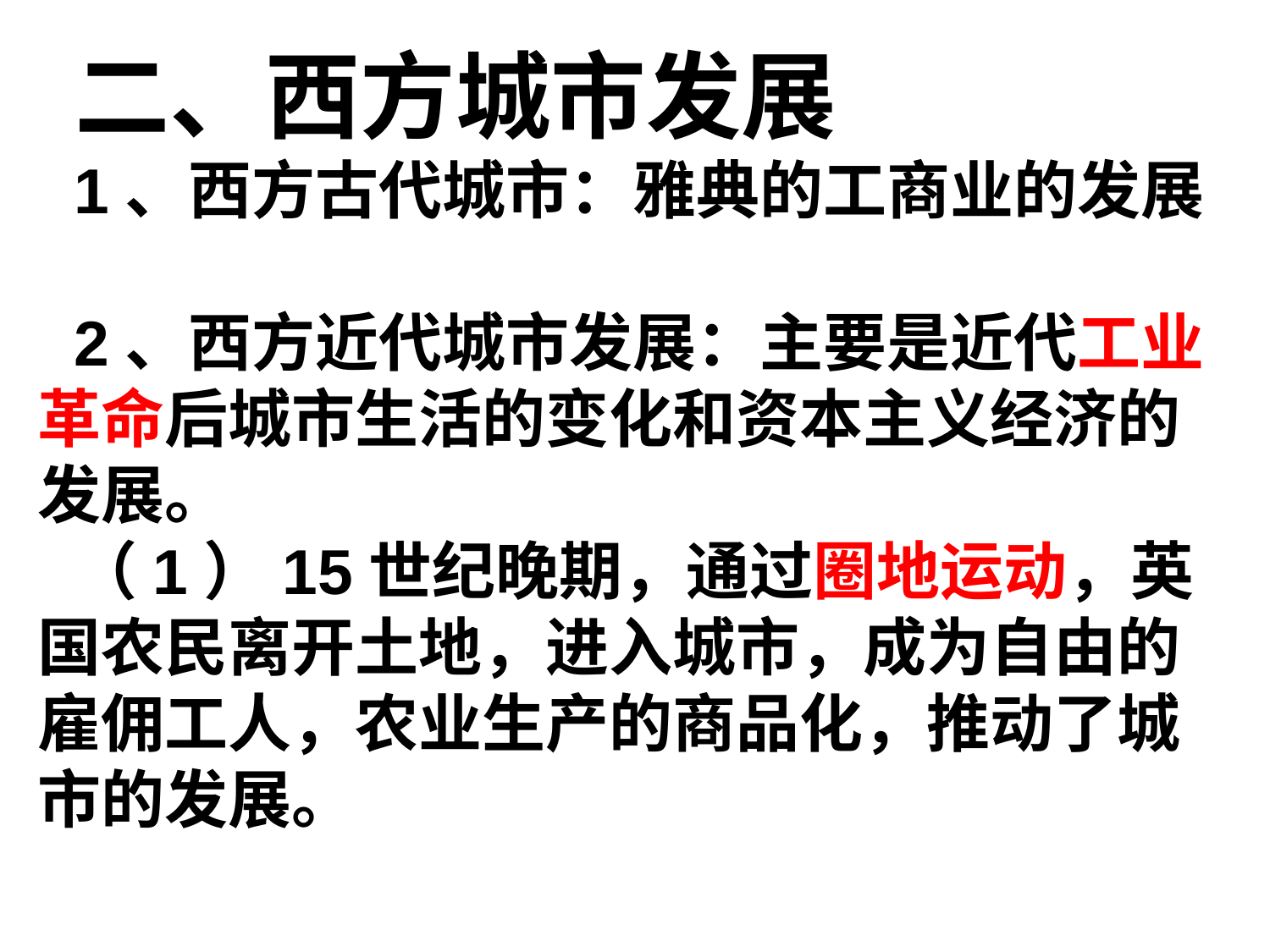

二、西方城市发展
1、西方古代城市：雅典的工商业的发展

2、西方近代城市发展：主要是近代工业革命后城市生活的变化和资本主义经济的发展。
（1）15世纪晚期，通过圈地运动，英国农民离开土地，进入城市，成为自由的雇佣工人，农业生产的商品化，推动了城市的发展。